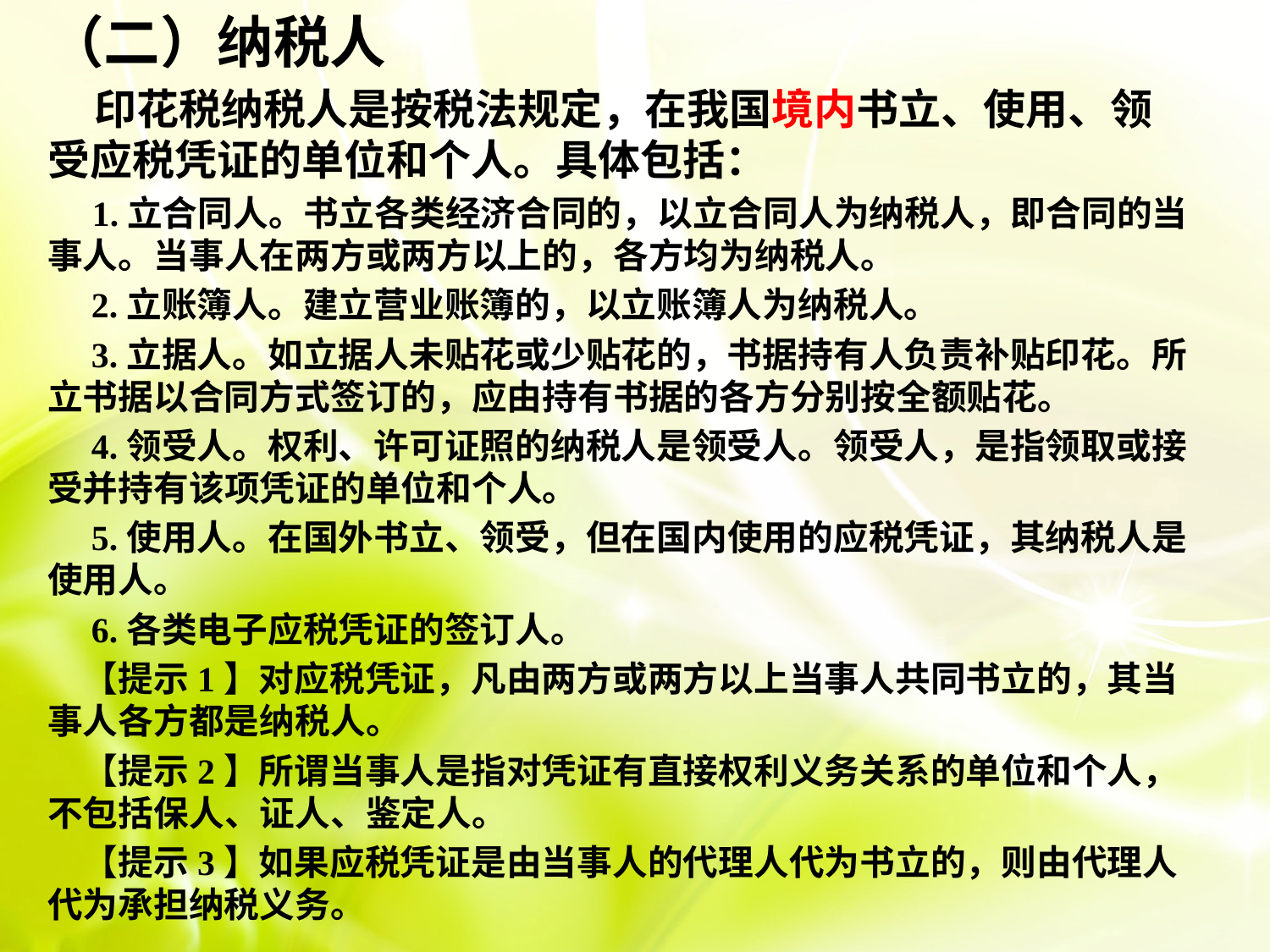

（二）纳税人
    印花税纳税人是按税法规定，在我国境内书立、使用、领受应税凭证的单位和个人。具体包括：
     1.立合同人。书立各类经济合同的，以立合同人为纳税人，即合同的当事人。当事人在两方或两方以上的，各方均为纳税人。
　2.立账簿人。建立营业账簿的，以立账簿人为纳税人。
　3.立据人。如立据人未贴花或少贴花的，书据持有人负责补贴印花。所立书据以合同方式签订的，应由持有书据的各方分别按全额贴花。
　4.领受人。权利、许可证照的纳税人是领受人。领受人，是指领取或接受并持有该项凭证的单位和个人。
　5.使用人。在国外书立、领受，但在国内使用的应税凭证，其纳税人是使用人。
　6.各类电子应税凭证的签订人。
　【提示1】对应税凭证，凡由两方或两方以上当事人共同书立的，其当事人各方都是纳税人。
　【提示2】所谓当事人是指对凭证有直接权利义务关系的单位和个人，不包括保人、证人、鉴定人。
　【提示3】如果应税凭证是由当事人的代理人代为书立的，则由代理人代为承担纳税义务。